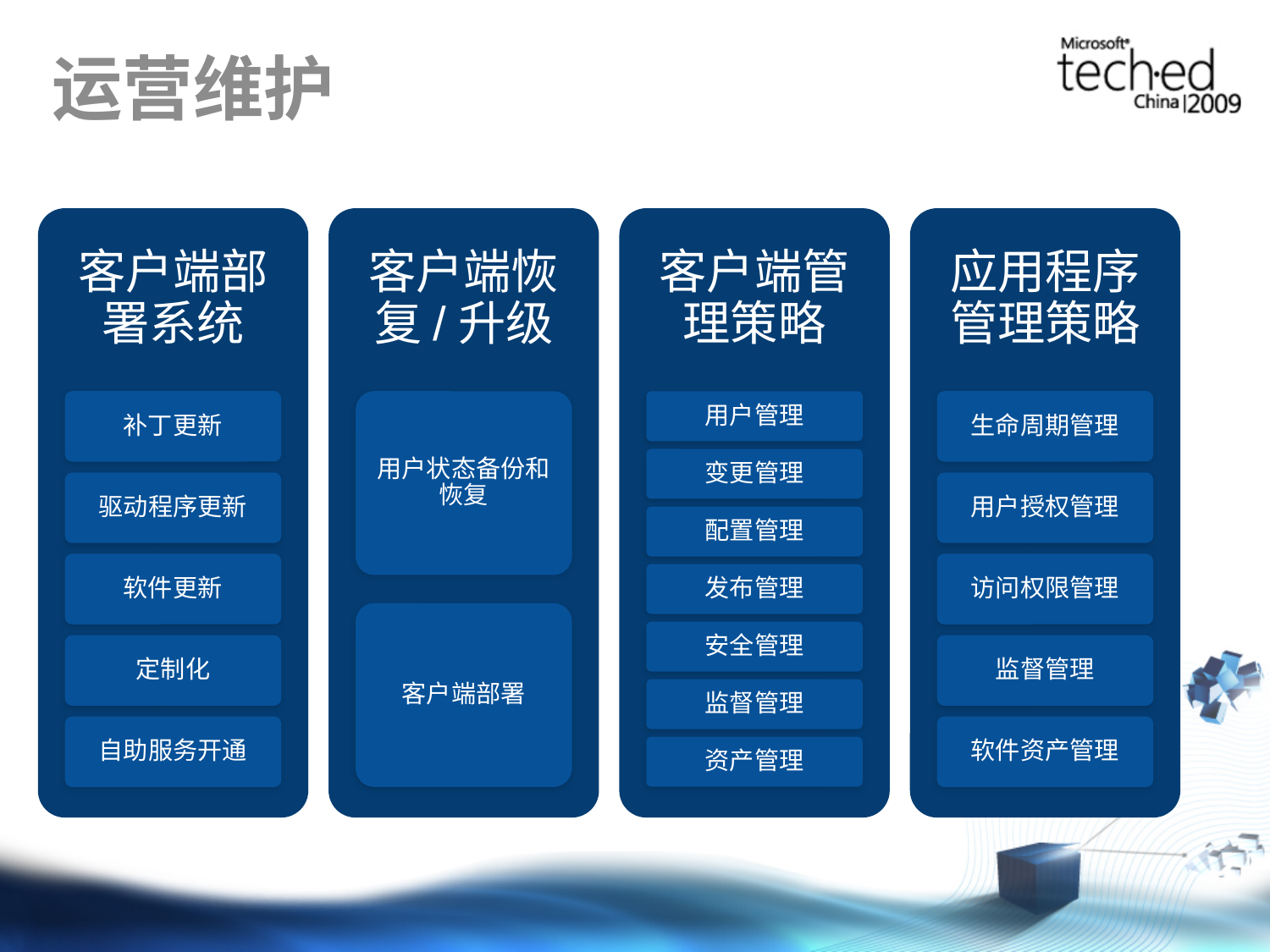

# 运营维护
客户端部署系统
补丁更新
驱动程序更新
软件更新
定制化
自助服务开通
客户端恢复/升级
用户状态备份和恢复
客户端部署
客户端管理策略
用户管理
变更管理
配置管理
发布管理
安全管理
监督管理
资产管理
应用程序管理策略
生命周期管理
用户授权管理
访问权限管理
监督管理
软件资产管理